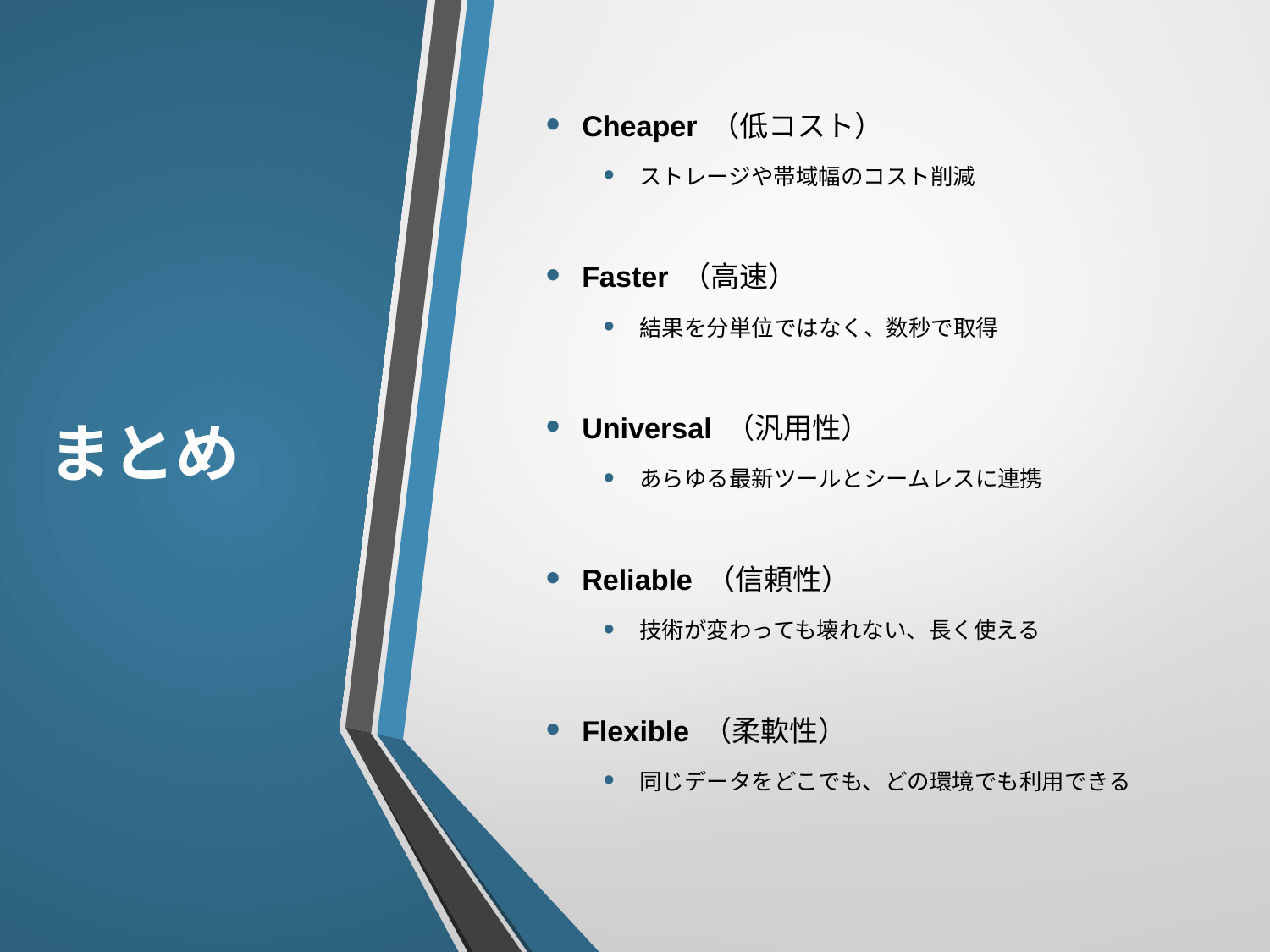

# まとめ
Cheaper （低コスト）
ストレージや帯域幅のコスト削減

Faster （高速）
結果を分単位ではなく、数秒で取得

Universal （汎用性）
あらゆる最新ツールとシームレスに連携

Reliable （信頼性）
技術が変わっても壊れない、長く使える

Flexible （柔軟性）
同じデータをどこでも、どの環境でも利用できる